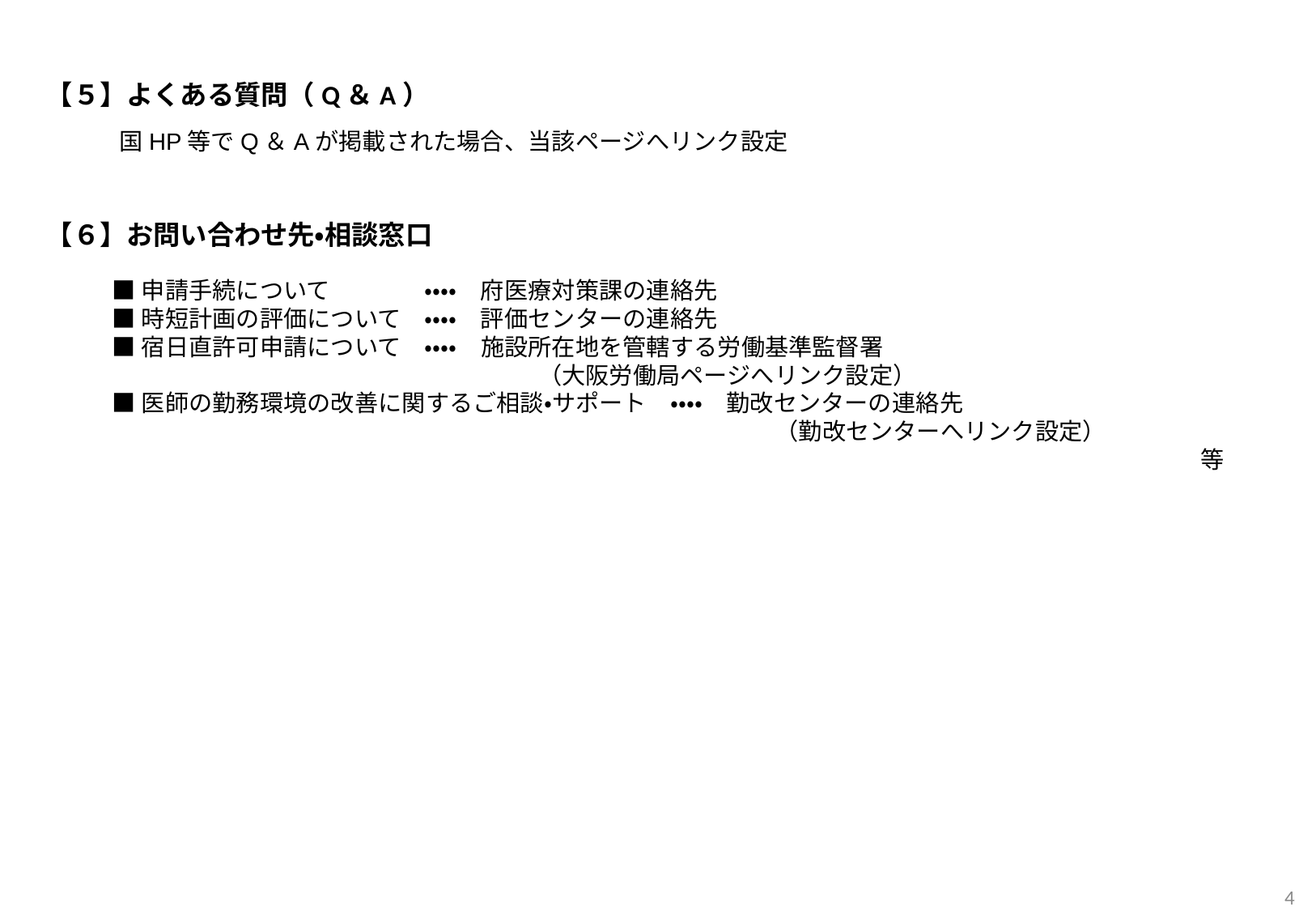

【５】よくある質問（Q＆A）
　国HP等でQ＆Aが掲載された場合、当該ページへリンク設定
【６】お問い合わせ先・相談窓口
■申請手続について　　　　・・・・　府医療対策課の連絡先
■時短計画の評価について　・・・・　評価センターの連絡先
■宿日直許可申請について　・・・・　施設所在地を管轄する労働基準監督署
　　　　　　　　　　　　　　　　　　（大阪労働局ページへリンク設定）
■医師の勤務環境の改善に関するご相談・サポート　・・・・　勤改センターの連絡先
　　　　　　　　　　　　　　　　　　　　　　　　　　　　（勤改センターへリンク設定）
　　　　　　　　　　　　　　　　　　　　　　　　　　　　　　　　　　　　　　　　　　　　　　等

4